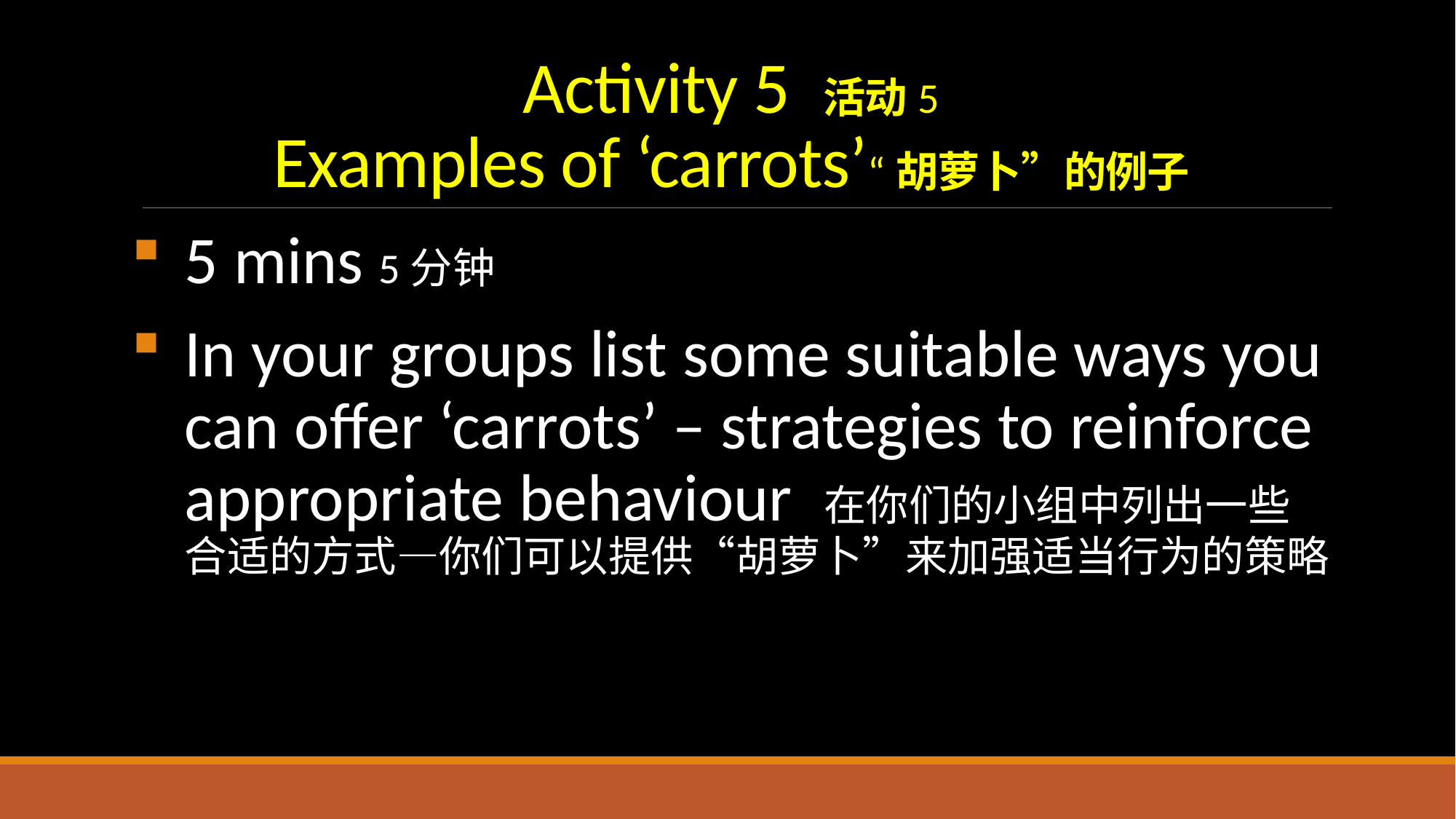

# Activity 5 活动5 Examples of ‘carrots’“胡萝卜”的例子
5 mins 5分钟
In your groups list some suitable ways you can offer ‘carrots’ – strategies to reinforce appropriate behaviour 在你们的小组中列出一些合适的方式—你们可以提供“胡萝卜”来加强适当行为的策略